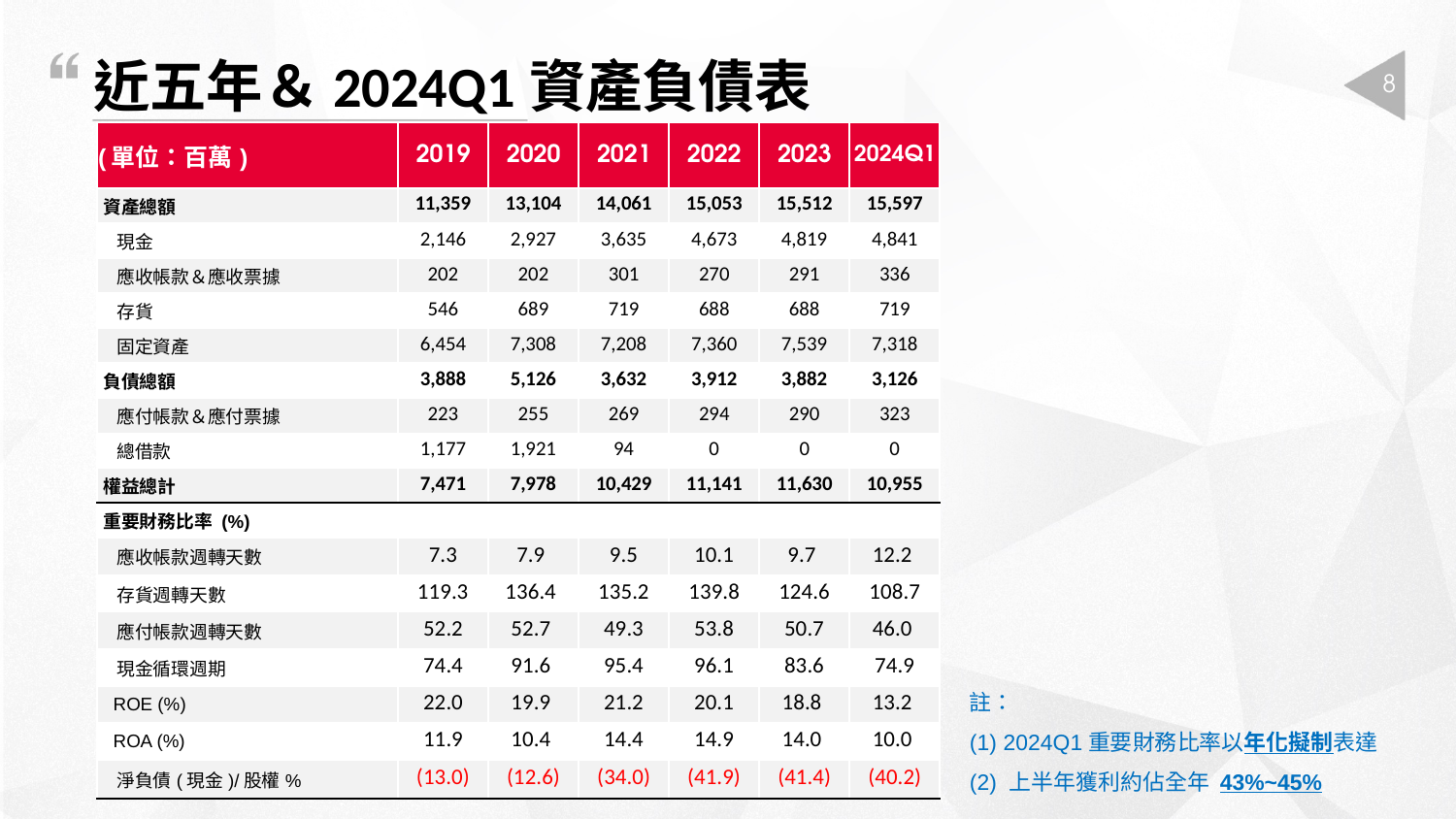

近五年＆2024Q1資產負債表
8
| (單位：百萬) | 2019 | 2020 | 2021 | 2022 | 2023 | 2024Q1 |
| --- | --- | --- | --- | --- | --- | --- |
| 資產總額 | 11,359 | 13,104 | 14,061 | 15,053 | 15,512 | 15,597 |
| 現金 | 2,146 | 2,927 | 3,635 | 4,673 | 4,819 | 4,841 |
| 應收帳款＆應收票據 | 202 | 202 | 301 | 270 | 291 | 336 |
| 存貨 | 546 | 689 | 719 | 688 | 688 | 719 |
| 固定資產 | 6,454 | 7,308 | 7,208 | 7,360 | 7,539 | 7,318 |
| 負債總額 | 3,888 | 5,126 | 3,632 | 3,912 | 3,882 | 3,126 |
| 應付帳款＆應付票據 | 223 | 255 | 269 | 294 | 290 | 323 |
| 總借款 | 1,177 | 1,921 | 94 | 0 | 0 | 0 |
| 權益總計 | 7,471 | 7,978 | 10,429 | 11,141 | 11,630 | 10,955 |
| 重要財務比率 (%) |  |  |  |  |  |  |
| 應收帳款週轉天數 | 7.3 | 7.9 | 9.5 | 10.1 | 9.7 | 12.2 |
| 存貨週轉天數 | 119.3 | 136.4 | 135.2 | 139.8 | 124.6 | 108.7 |
| 應付帳款週轉天數 | 52.2 | 52.7 | 49.3 | 53.8 | 50.7 | 46.0 |
| 現金循環週期 | 74.4 | 91.6 | 95.4 | 96.1 | 83.6 | 74.9 |
| ROE (%) | 22.0 | 19.9 | 21.2 | 20.1 | 18.8 | 13.2 |
| ROA (%) | 11.9 | 10.4 | 14.4 | 14.9 | 14.0 | 10.0 |
| 淨負債(現金)/股權% | (13.0) | (12.6) | (34.0) | (41.9) | (41.4) | (40.2) |
註：
(1) 2024Q1重要財務比率以年化擬制表達
(2) 上半年獲利約佔全年 43%~45%